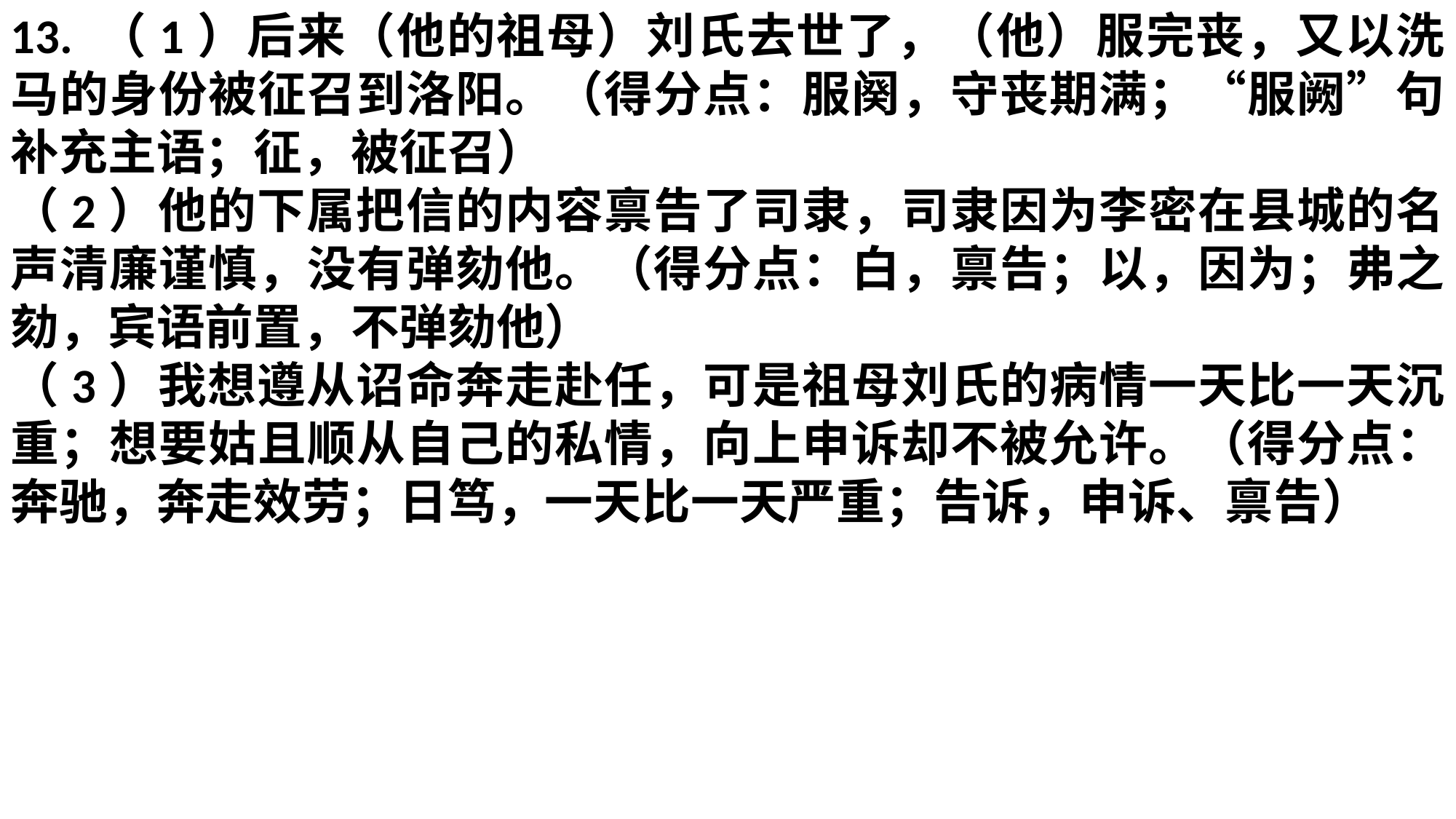

13. （1）后来（他的祖母）刘氏去世了，（他）服完丧，又以洗马的身份被征召到洛阳。（得分点：服阕，守丧期满；“服阙”句补充主语；征，被征召）
（2）他的下属把信的内容禀告了司隶，司隶因为李密在县城的名声清廉谨慎，没有弹劾他。（得分点：白，禀告；以，因为；弗之劾，宾语前置，不弹劾他）
（3）我想遵从诏命奔走赴任，可是祖母刘氏的病情一天比一天沉重；想要姑且顺从自己的私情，向上申诉却不被允许。（得分点：奔驰，奔走效劳；日笃，一天比一天严重；告诉，申诉、禀告）